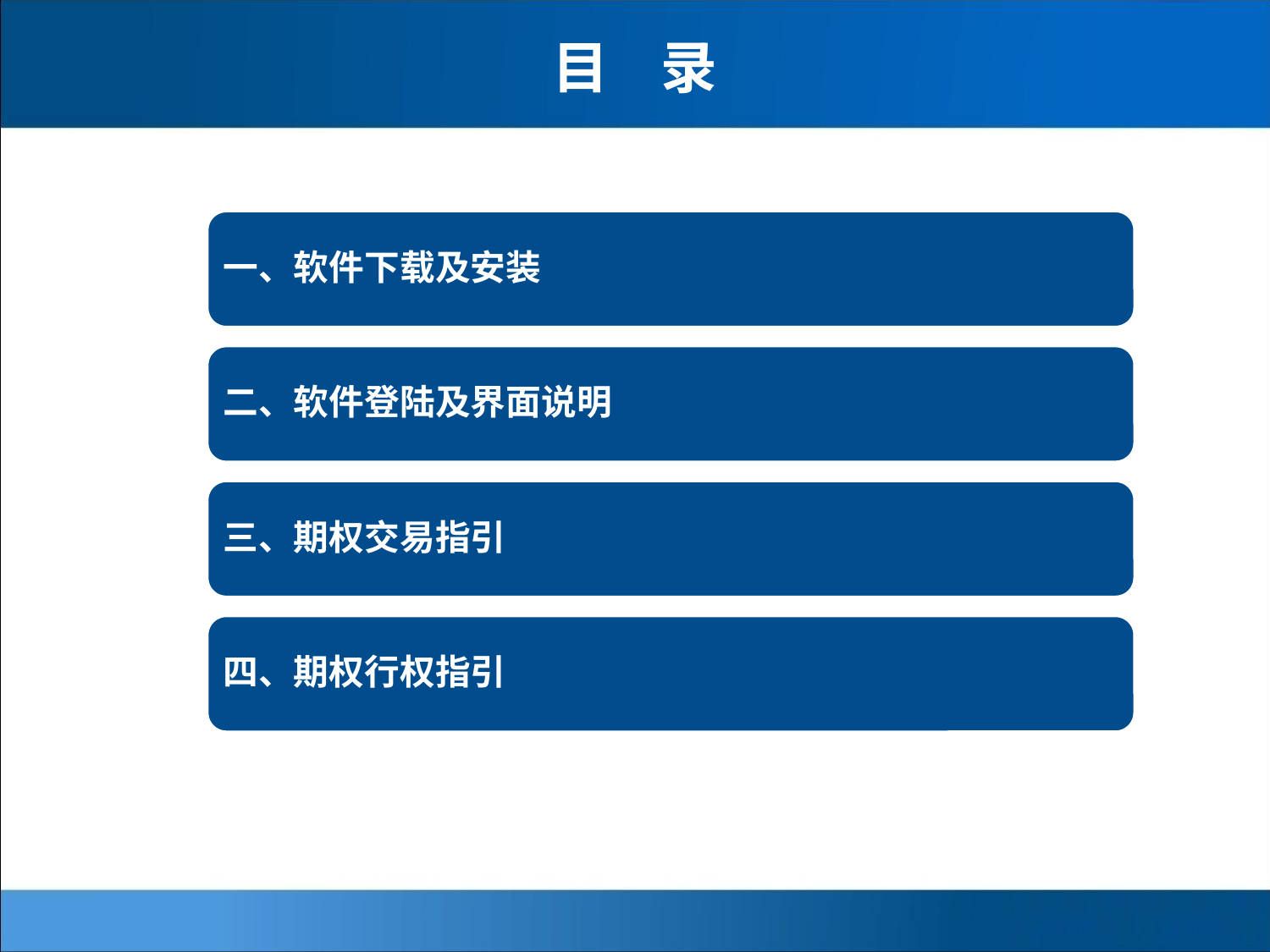

目    录
一、软件下载及安装
二、软件登陆及界面说明
三、期权交易指引
四、期权行权指引